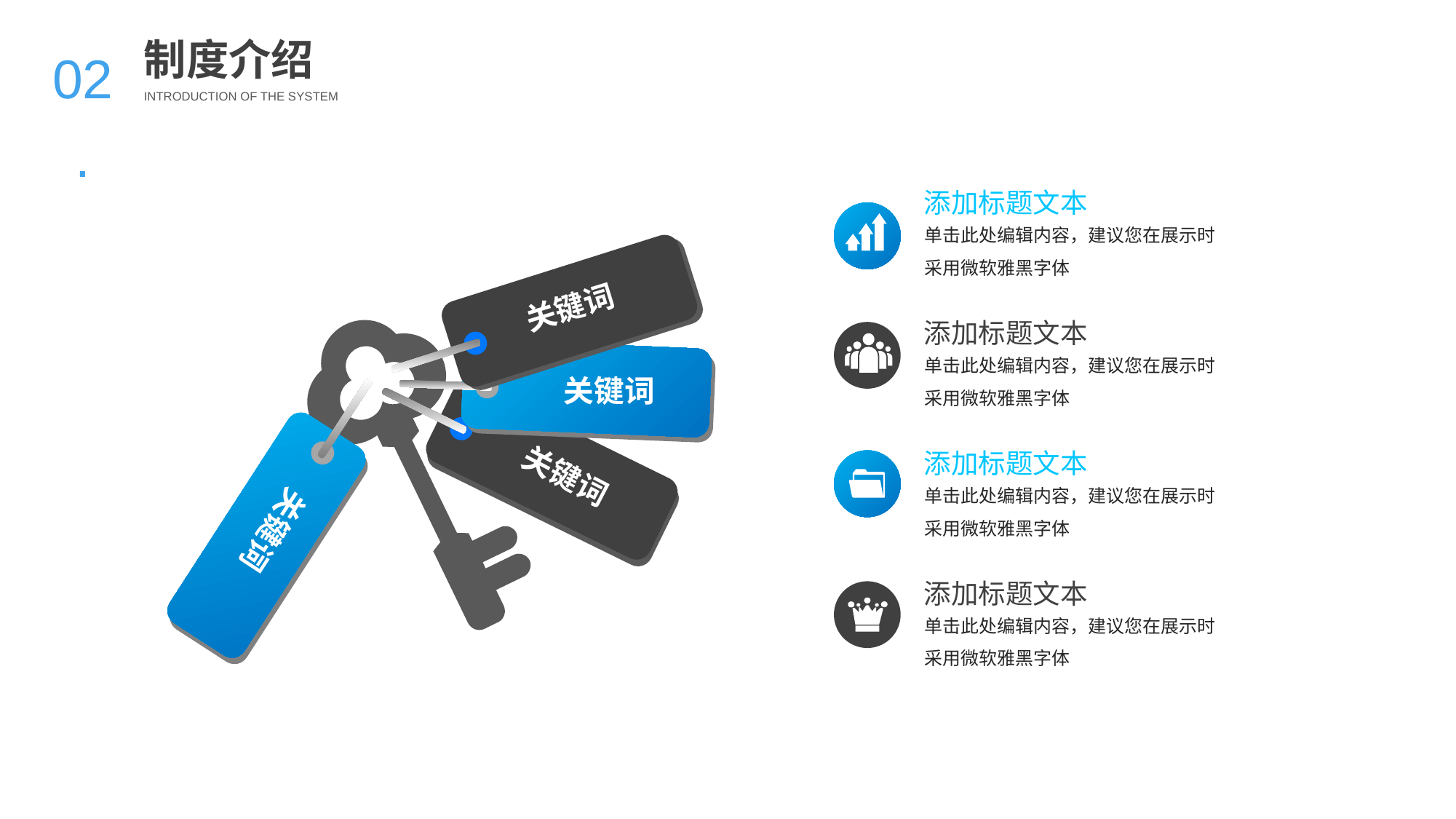

BY YUSHEN
02.
制度介绍
INTRODUCTION OF THE SYSTEM
添加标题文本

单击此处编辑内容，建议您在展示时采用微软雅黑字体

关键词

关键词

关键词

关键词
添加标题文本

单击此处编辑内容，建议您在展示时采用微软雅黑字体
添加标题文本

单击此处编辑内容，建议您在展示时采用微软雅黑字体
添加标题文本

单击此处编辑内容，建议您在展示时采用微软雅黑字体